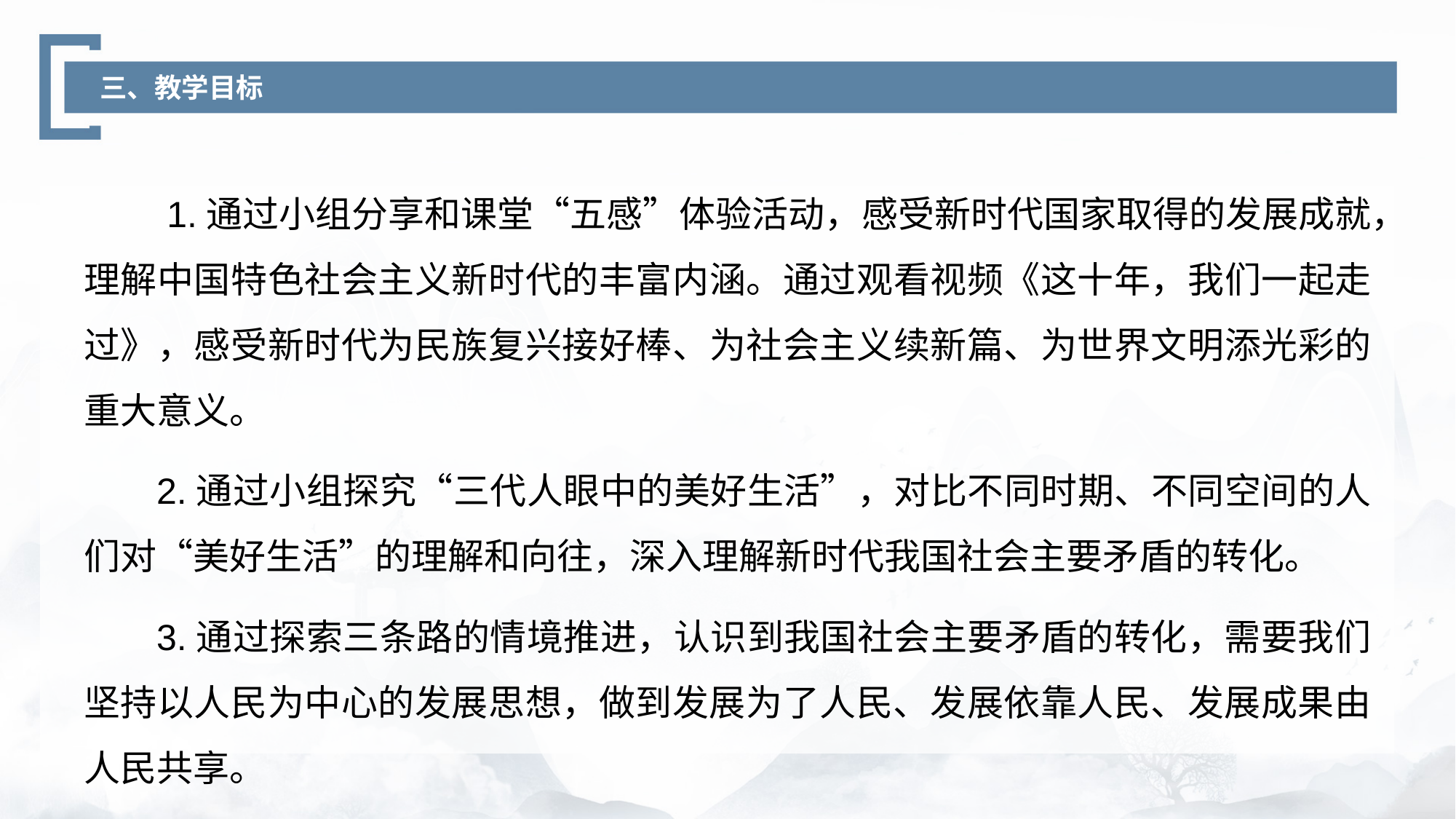

三、教学目标
 1.通过小组分享和课堂“五感”体验活动，感受新时代国家取得的发展成就，理解中国特色社会主义新时代的丰富内涵。通过观看视频《这十年，我们一起走过》，感受新时代为民族复兴接好棒、为社会主义续新篇、为世界文明添光彩的重大意义。
2.通过小组探究“三代人眼中的美好生活”，对比不同时期、不同空间的人们对“美好生活”的理解和向往，深入理解新时代我国社会主要矛盾的转化。
3.通过探索三条路的情境推进，认识到我国社会主要矛盾的转化，需要我们坚持以人民为中心的发展思想，做到发展为了人民、发展依靠人民、发展成果由人民共享。